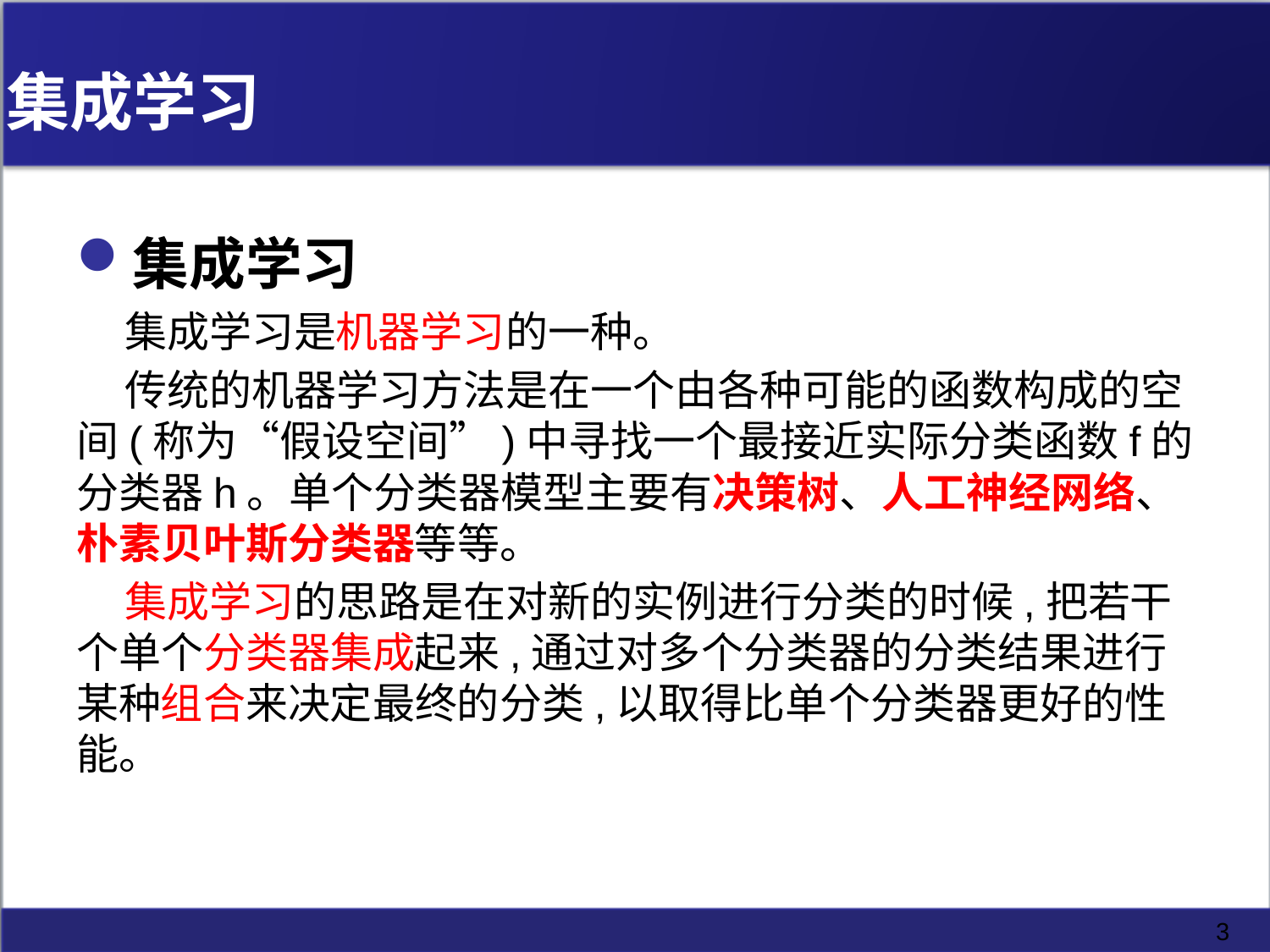

集成学习
集成学习
    集成学习是机器学习的一种。
    传统的机器学习方法是在一个由各种可能的函数构成的空间(称为“假设空间”)中寻找一个最接近实际分类函数f的分类器h。单个分类器模型主要有决策树、人工神经网络、朴素贝叶斯分类器等等。
    集成学习的思路是在对新的实例进行分类的时候,把若干个单个分类器集成起来,通过对多个分类器的分类结果进行某种组合来决定最终的分类,以取得比单个分类器更好的性能。
3